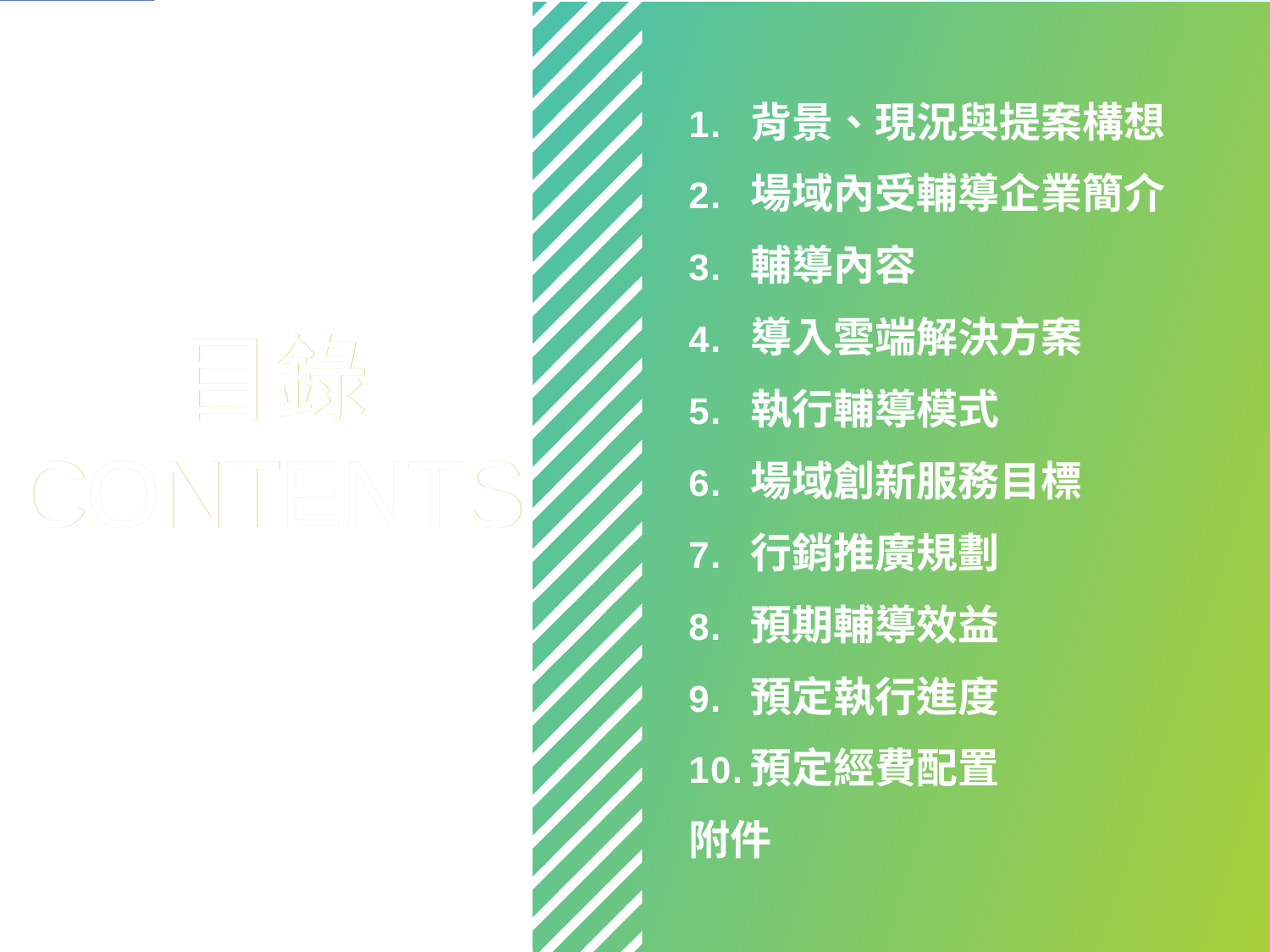

背景、現況與提案構想
場域內受輔導企業簡介
輔導內容
導入雲端解決方案
執行輔導模式
場域創新服務目標
行銷推廣規劃
預期輔導效益
預定執行進度
預定經費配置
附件